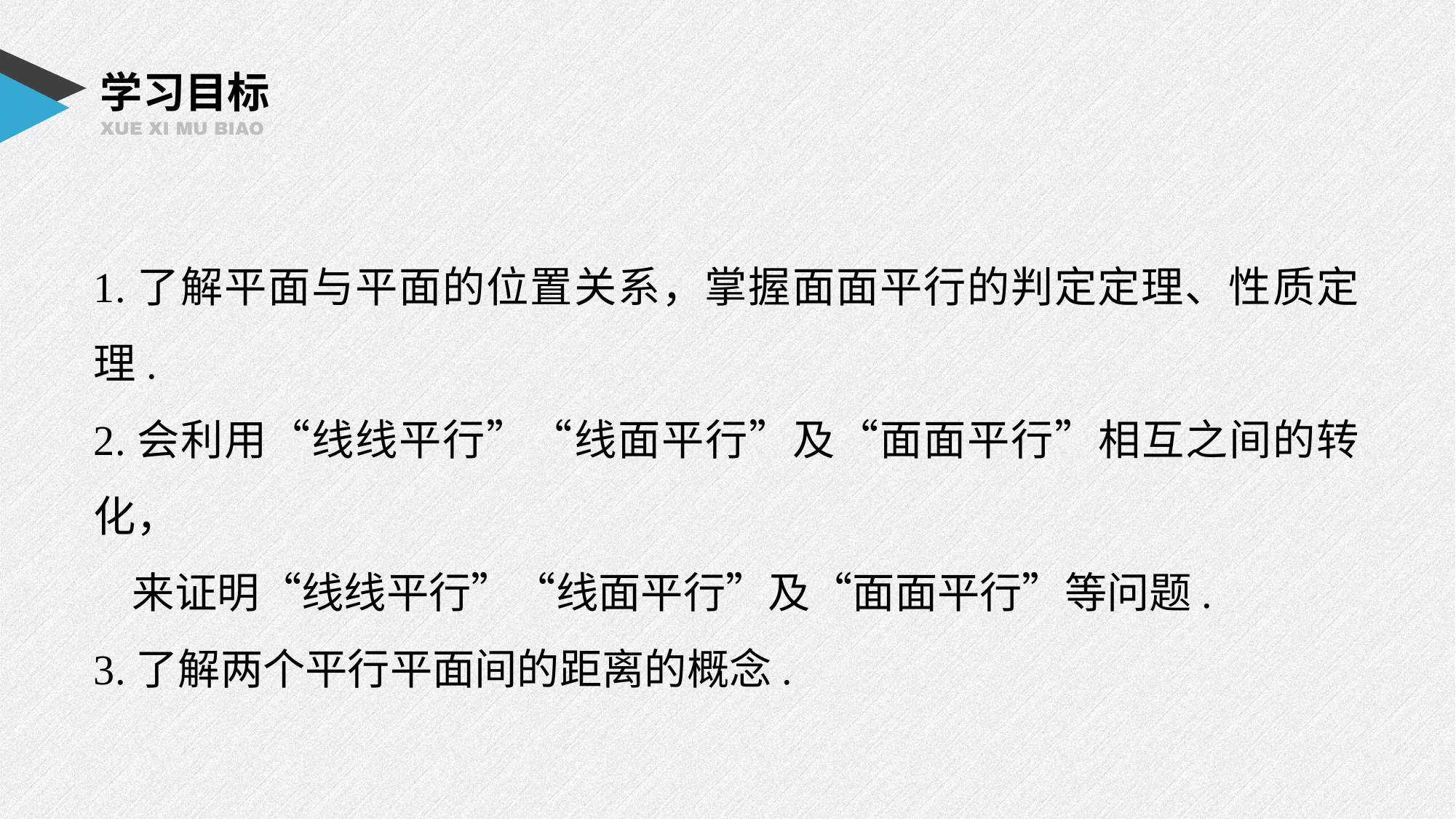

学习目标

XUE XI MU BIAO
1.了解平面与平面的位置关系，掌握面面平行的判定定理、性质定理.
2.会利用“线线平行”“线面平行”及“面面平行”相互之间的转化，
   来证明“线线平行”“线面平行”及“面面平行”等问题.
3.了解两个平行平面间的距离的概念.